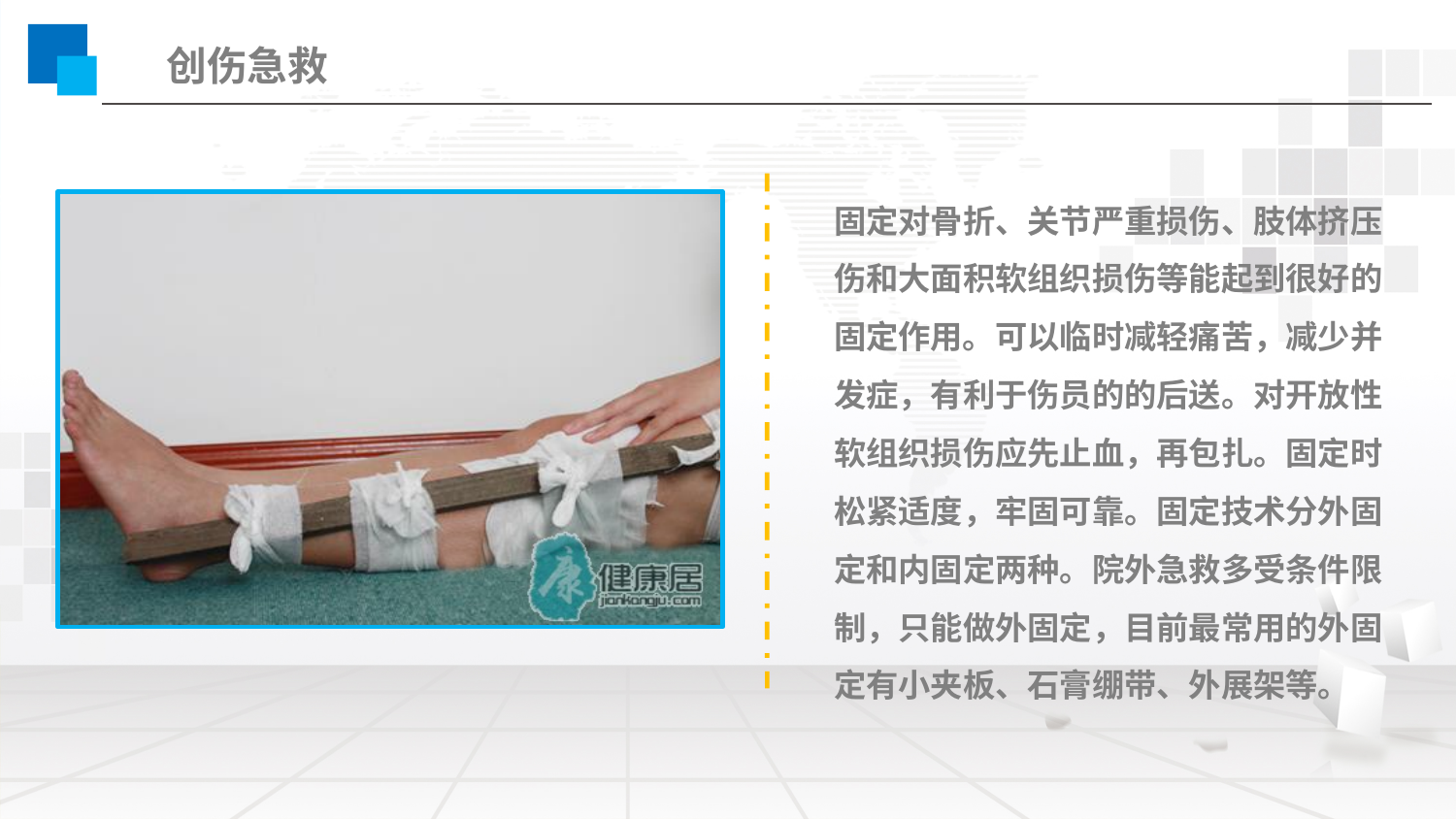

创伤急救

固定对骨折、关节严重损伤、肢体挤压伤和大面积软组织损伤等能起到很好的固定作用。可以临时减轻痛苦，减少并发症，有利于伤员的的后送。对开放性软组织损伤应先止血，再包扎。固定时松紧适度，牢固可靠。固定技术分外固定和内固定两种。院外急救多受条件限制，只能做外固定，目前最常用的外固定有小夹板、石膏绷带、外展架等。